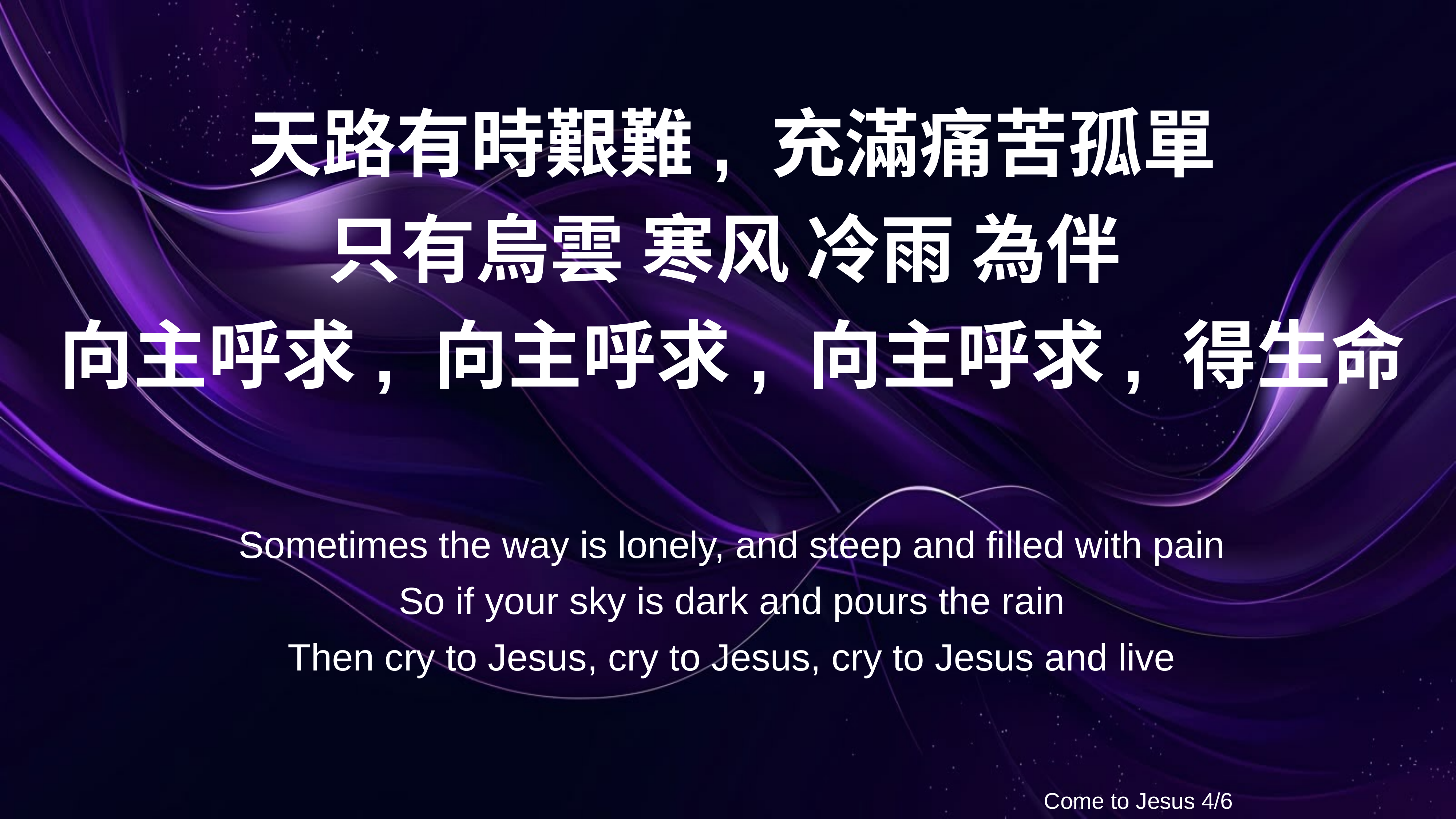

天路有時艱難, 充滿痛苦孤單
只有烏雲 寒风 冷雨 為伴
向主呼求, 向主呼求, 向主呼求, 得生命

Sometimes the way is lonely, and steep and filled with pain
So if your sky is dark and pours the rain
Then cry to Jesus, cry to Jesus, cry to Jesus and live
Come to Jesus 4/6